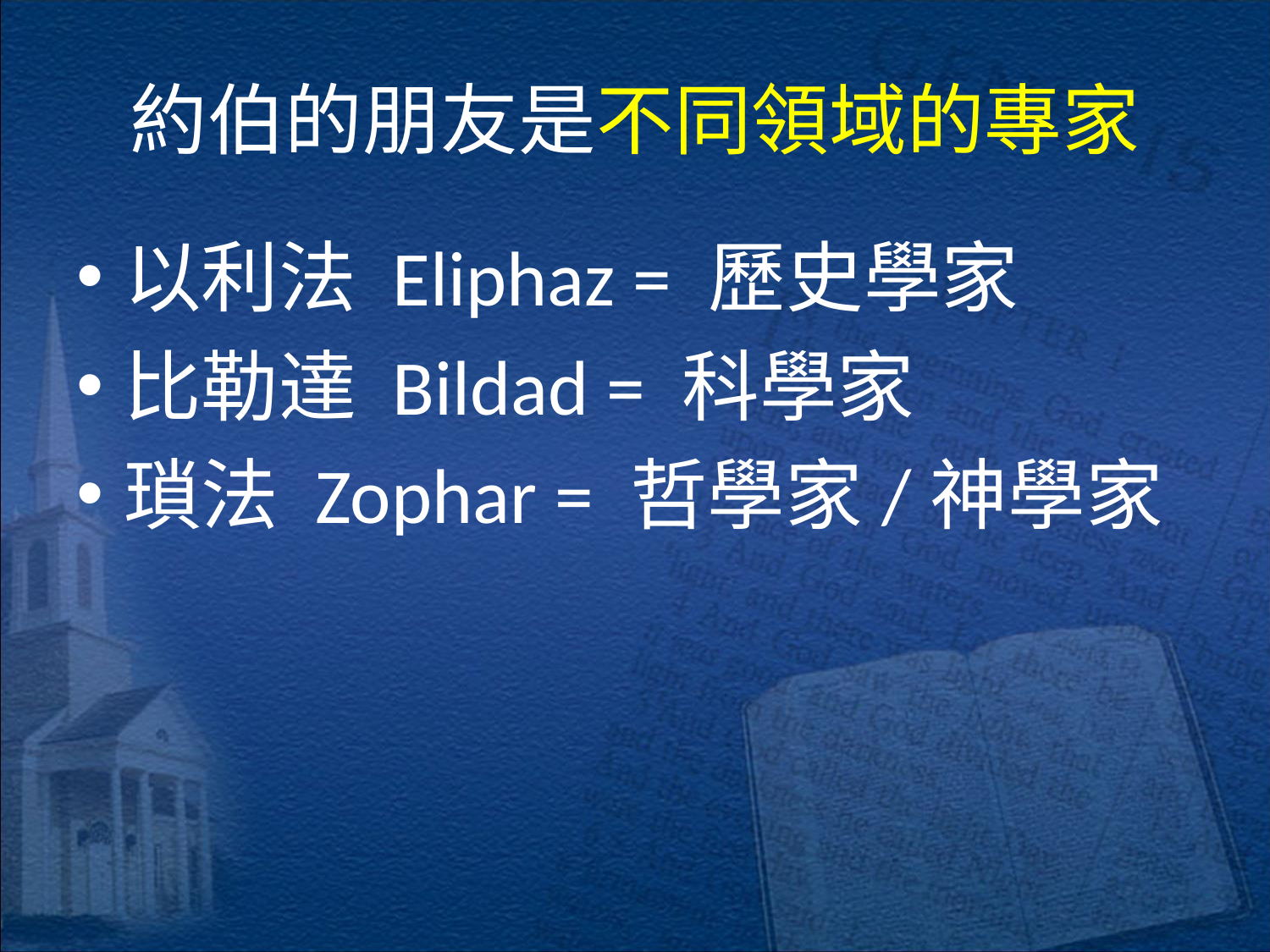

# 約伯的朋友是不同領域的專家
以利法 Eliphaz = 歷史學家
比勒達 Bildad = 科學家
瑣法 Zophar = 哲學家/神學家